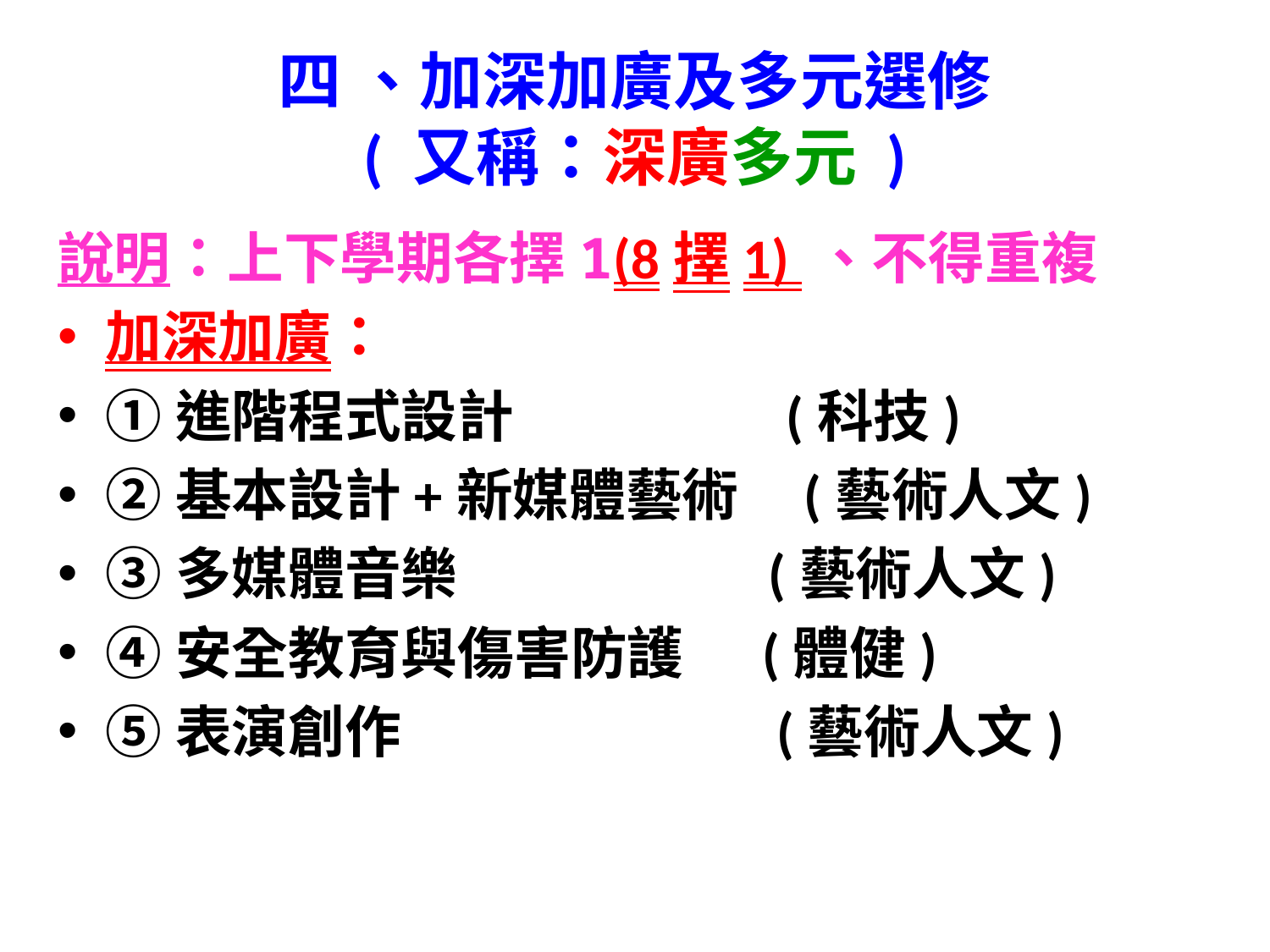

# 四 、加深加廣及多元選修 ( 又稱：深廣多元 )
說明：上下學期各擇1(8擇1) 、不得重複
加深加廣：
①進階程式設計                    (科技)
②基本設計+新媒體藝術    (藝術人文)
③多媒體音樂                       (藝術人文)
④安全教育與傷害防護     (體健)
⑤表演創作                            (藝術人文)